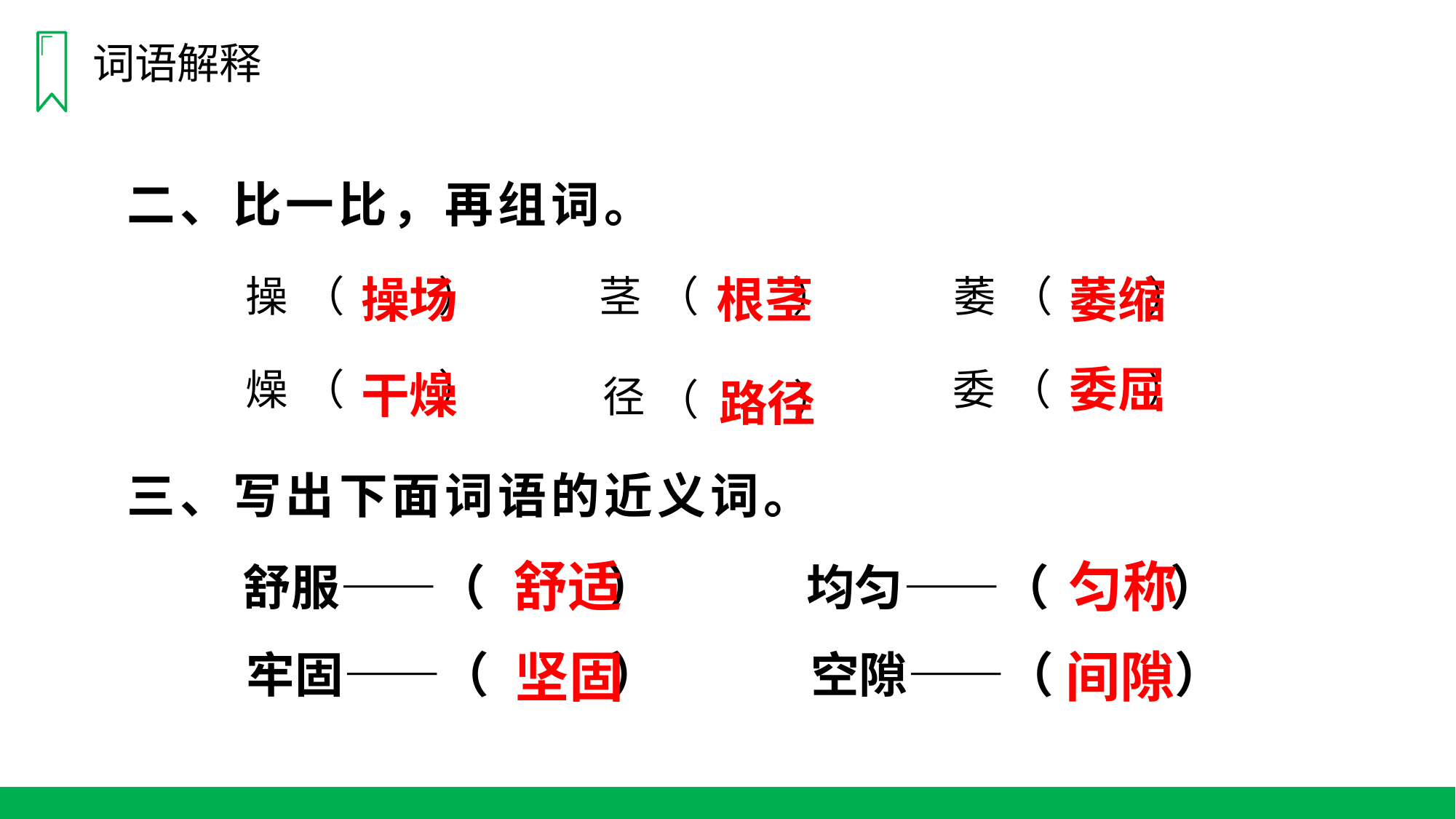

词语解释
二、比一比，再组词。
操
（          ）
操场
茎
（          ）
根茎
萎
（          ）
萎缩
委屈
燥
（          ）
委
（          ）
干燥
径
（          ）
路径
三、写出下面词语的近义词。
舒适
匀称
舒服——（           ）
均匀——（           ）
坚固
间隙
牢固——（           ）
空隙——（           ）